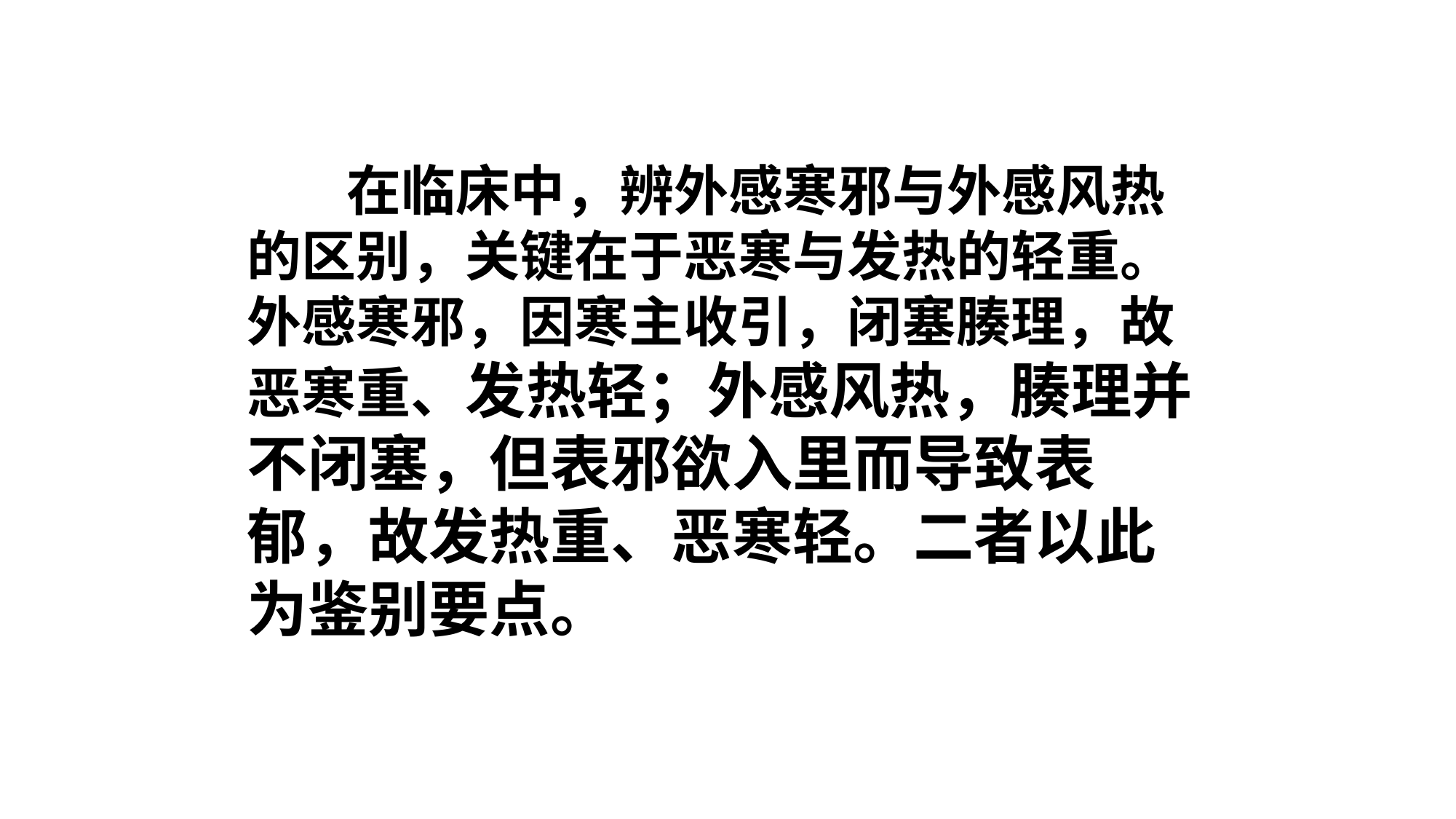

在临床中，辨外感寒邪与外感风热的区别，关键在于恶寒与发热的轻重。外感寒邪，因寒主收引，闭塞腠理，故恶寒重、发热轻；外感风热，腠理并不闭塞，但表邪欲入里而导致表郁，故发热重、恶寒轻。二者以此为鉴别要点。